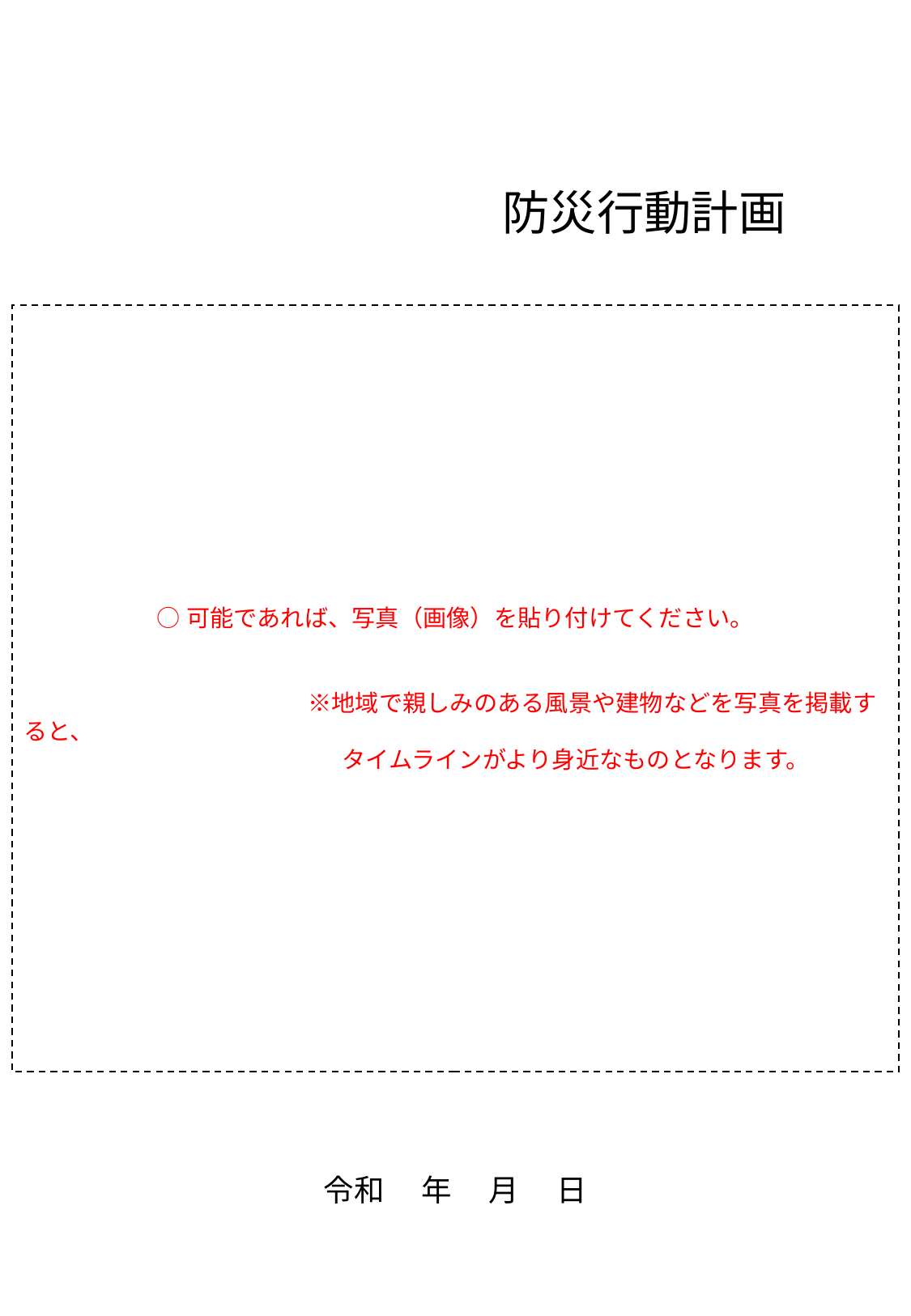

防災行動計画
○可能であれば、写真（画像）を貼り付けてください。

　　　　　　　　　　　　※地域で親しみのある風景や建物などを写真を掲載すると、
　  　　　　　　　　　　　　タイムラインがより身近なものとなります。
令和 　年　 月 　日